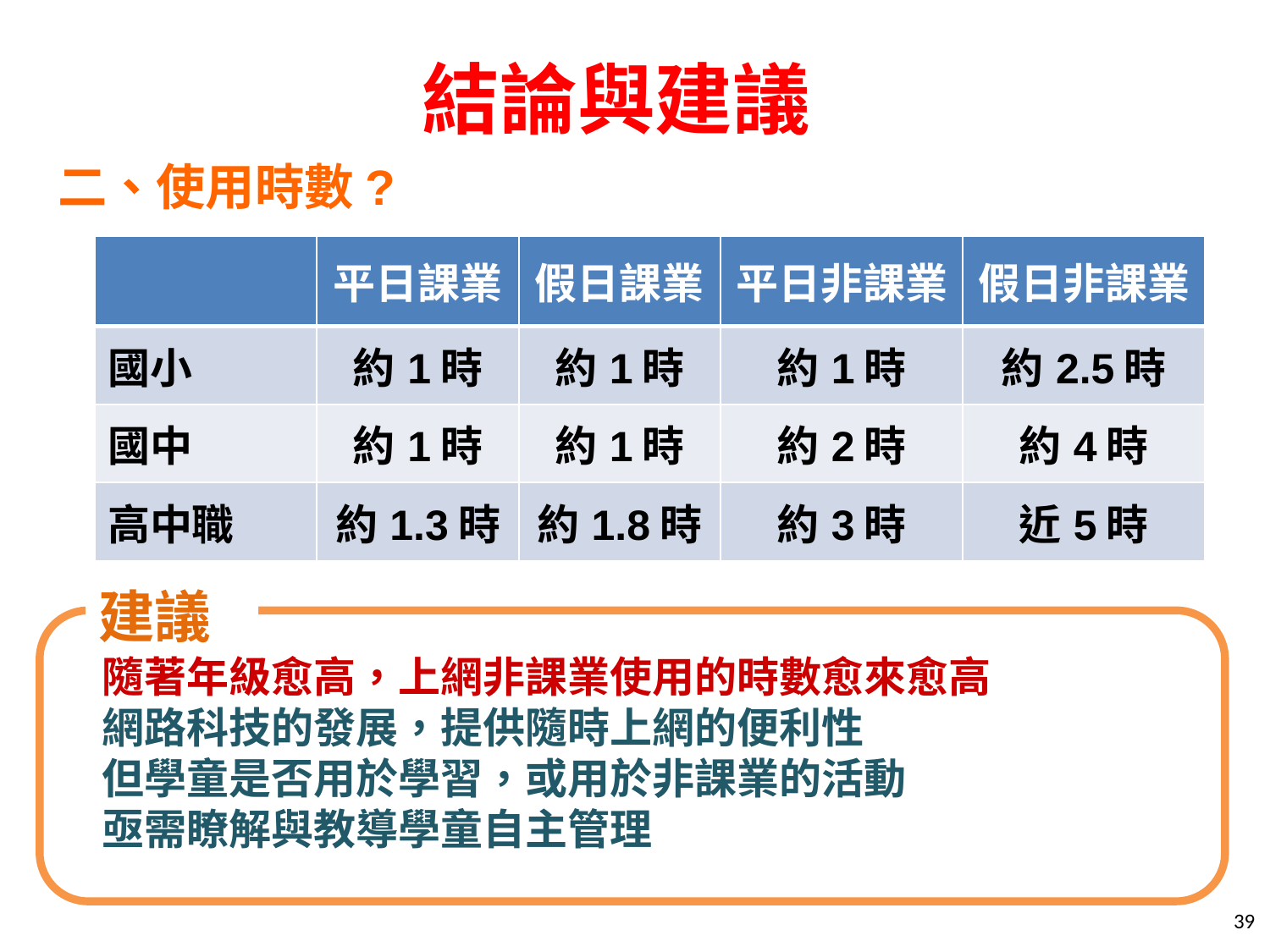

# 結論與建議
二、使用時數?

|  | 平日課業 | 假日課業 | 平日非課業 | 假日非課業 |
| --- | --- | --- | --- | --- |
| 國小 | 約1時 | 約1時 | 約1時 | 約2.5時 |
| 國中 | 約1時 | 約1時 | 約2時 | 約4時 |
| 高中職 | 約1.3時 | 約1.8時 | 約3時 | 近5時 |
建議

隨著年級愈高，上網非課業使用的時數愈來愈高
網路科技的發展，提供隨時上網的便利性
但學童是否用於學習，或用於非課業的活動
亟需瞭解與教導學童自主管理
39